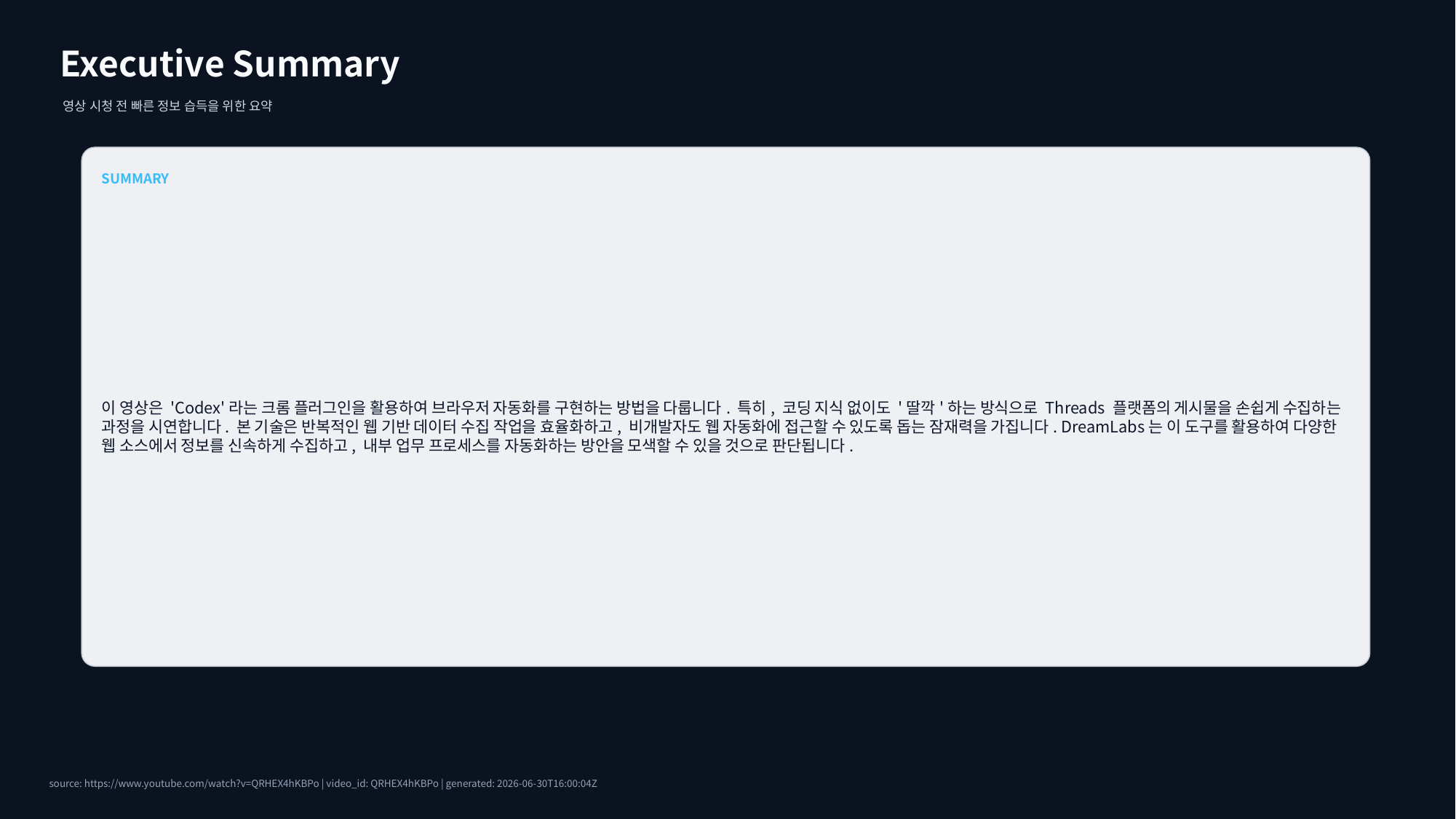

Executive Summary
영상 시청 전 빠른 정보 습득을 위한 요약

SUMMARY
이 영상은 'Codex'라는 크롬 플러그인을 활용하여 브라우저 자동화를 구현하는 방법을 다룹니다. 특히, 코딩 지식 없이도 '딸깍'하는 방식으로 Threads 플랫폼의 게시물을 손쉽게 수집하는 과정을 시연합니다. 본 기술은 반복적인 웹 기반 데이터 수집 작업을 효율화하고, 비개발자도 웹 자동화에 접근할 수 있도록 돕는 잠재력을 가집니다. DreamLabs는 이 도구를 활용하여 다양한 웹 소스에서 정보를 신속하게 수집하고, 내부 업무 프로세스를 자동화하는 방안을 모색할 수 있을 것으로 판단됩니다.
source: https://www.youtube.com/watch?v=QRHEX4hKBPo | video_id: QRHEX4hKBPo | generated: 2026-06-30T16:00:04Z